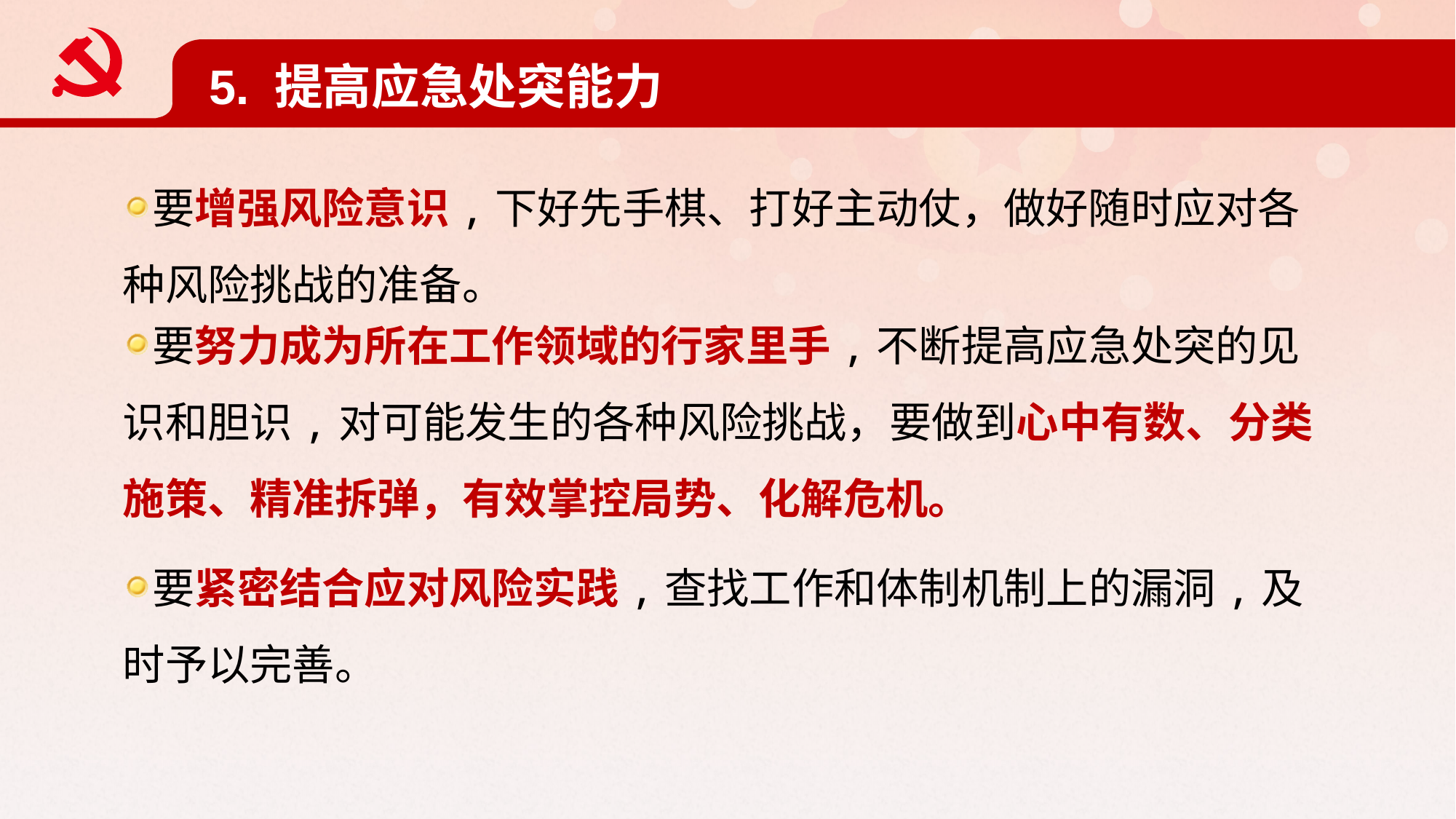

5. 提高应急处突能力

要增强风险意识,下好先手棋、打好主动仗，做好随时应对各种风险挑战的准备。
要努力成为所在工作领域的行家里手,不断提高应急处突的见识和胆识,对可能发生的各种风险挑战，要做到心中有数、分类施策、精准拆弹，有效掌控局势、化解危机。
要紧密结合应对风险实践,查找工作和体制机制上的漏洞,及时予以完善。